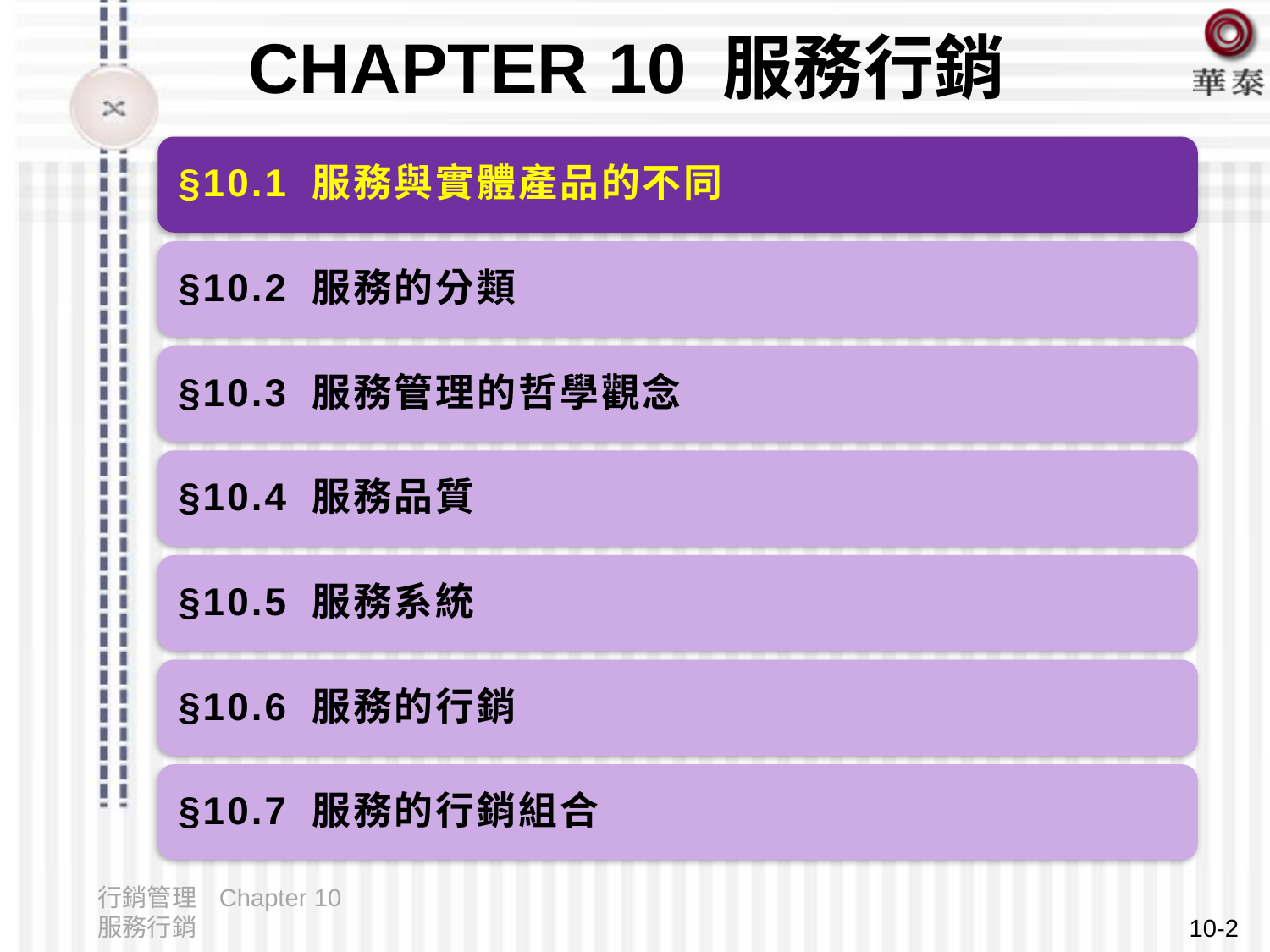

# Chapter 10 服務行銷
§10.1 服務與實體產品的不同
§10.2 服務的分類
§10.3 服務管理的哲學觀念
§10.4 服務品質
§10.5 服務系統
§10.6 服務的行銷
§10.7 服務的行銷組合
行銷管理   Chapter 10   服務行銷
10-2